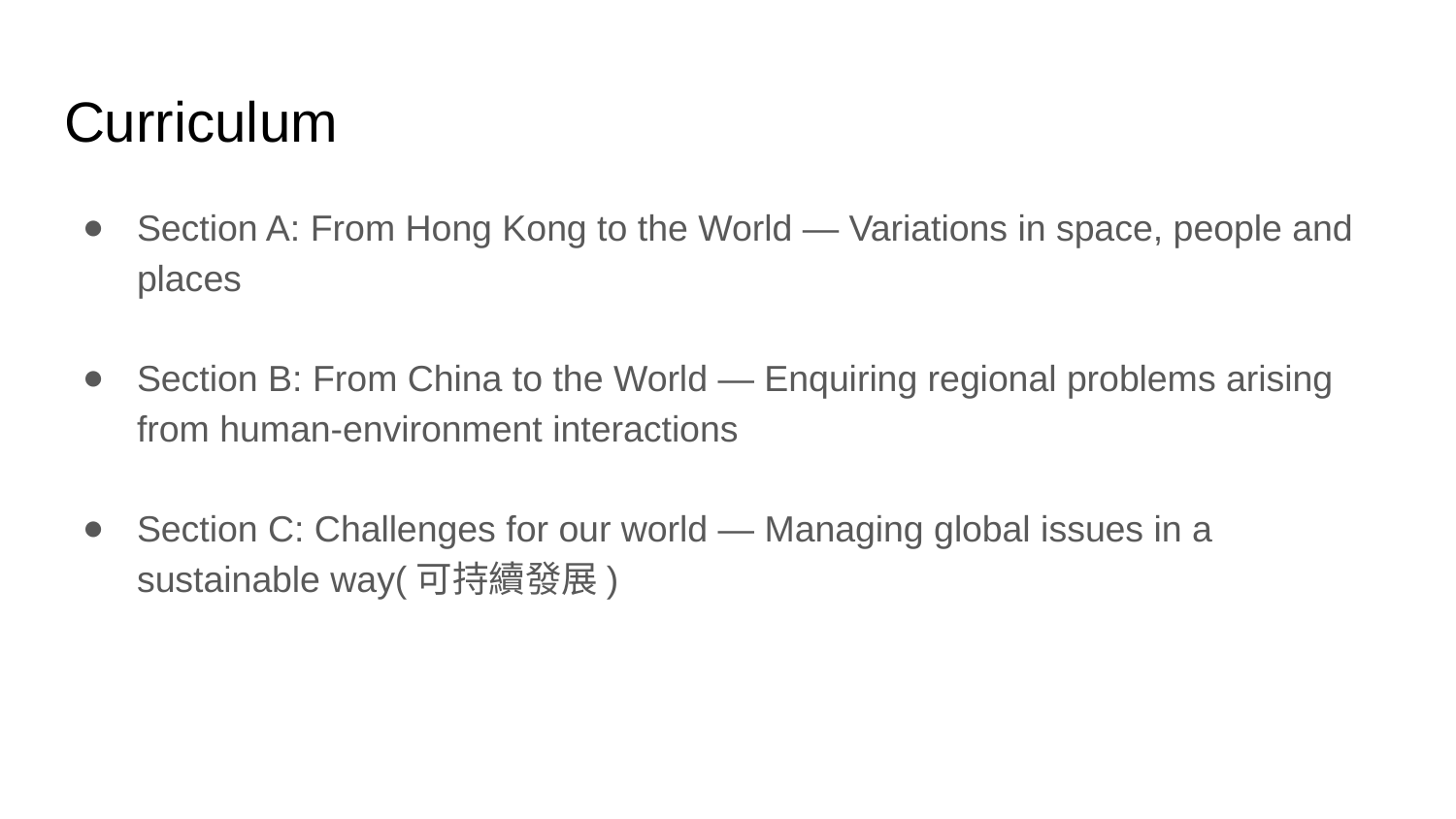

# Curriculum
Section A: From Hong Kong to the World — Variations in space, people and places

Section B: From China to the World — Enquiring regional problems arising from human-environment interactions

Section C: Challenges for our world — Managing global issues in a sustainable way(可持續發展)